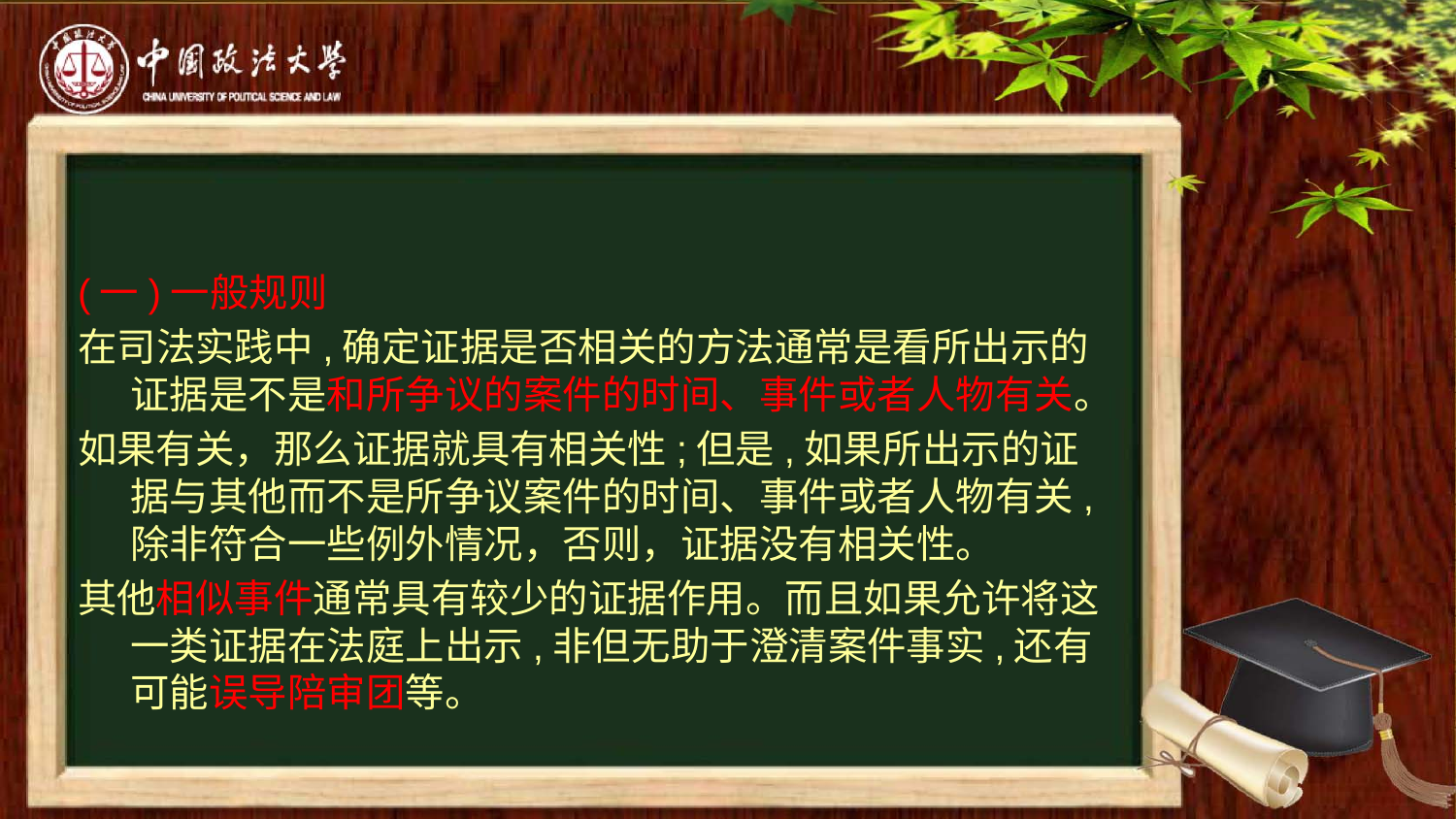

#
(一)一般规则
在司法实践中,确定证据是否相关的方法通常是看所出示的证据是不是和所争议的案件的时间、事件或者人物有关。
如果有关，那么证据就具有相关性;但是,如果所出示的证据与其他而不是所争议案件的时间、事件或者人物有关,除非符合一些例外情况，否则，证据没有相关性。
其他相似事件通常具有较少的证据作用。而且如果允许将这一类证据在法庭上出示,非但无助于澄清案件事实,还有可能误导陪审团等。